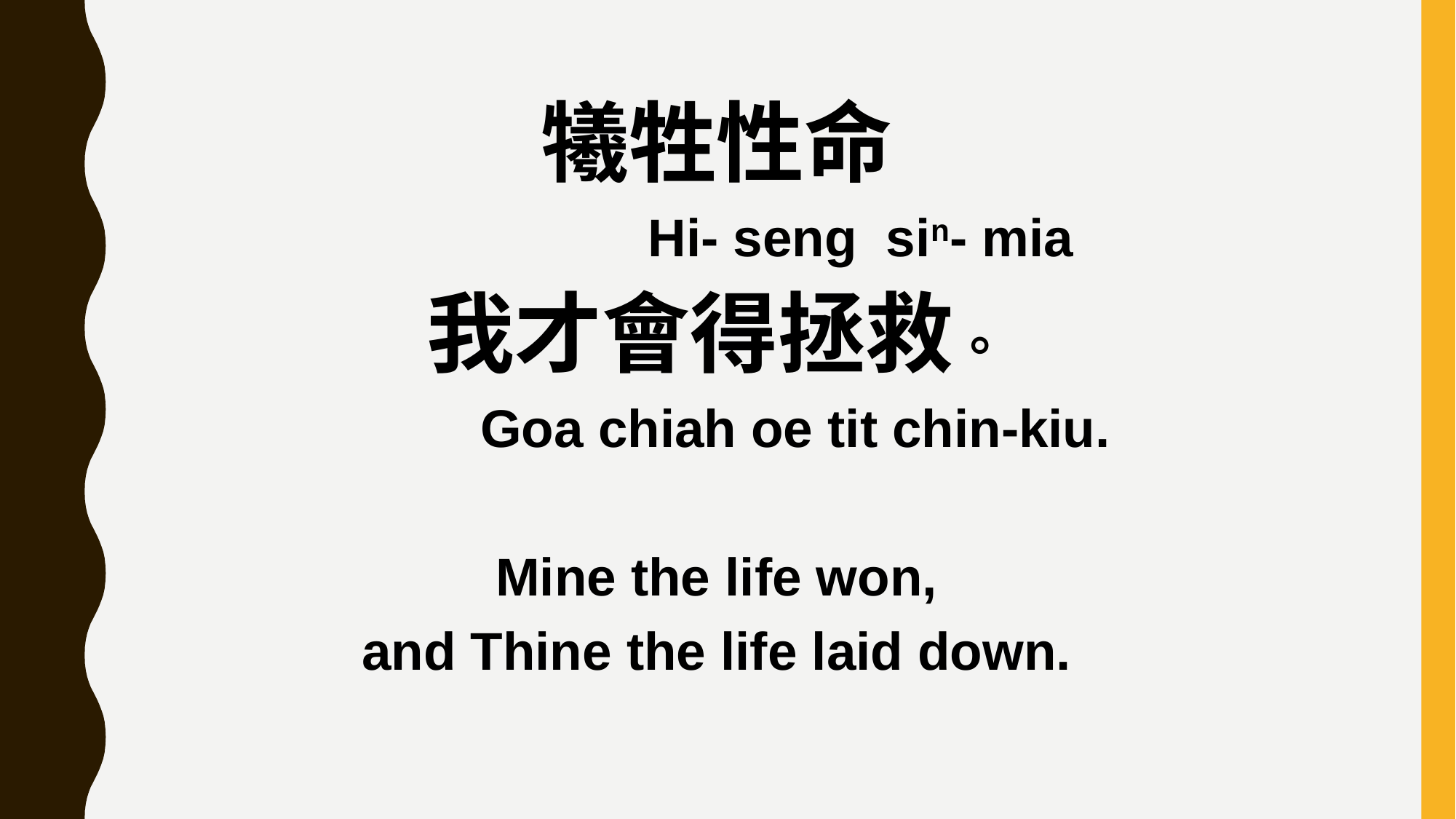

犧牲性命
                                      Hi- seng  sin- mia
我才會得拯救。
                     Goa chiah oe tit chin-kiu.

Mine the life won,
and Thine the life laid down.